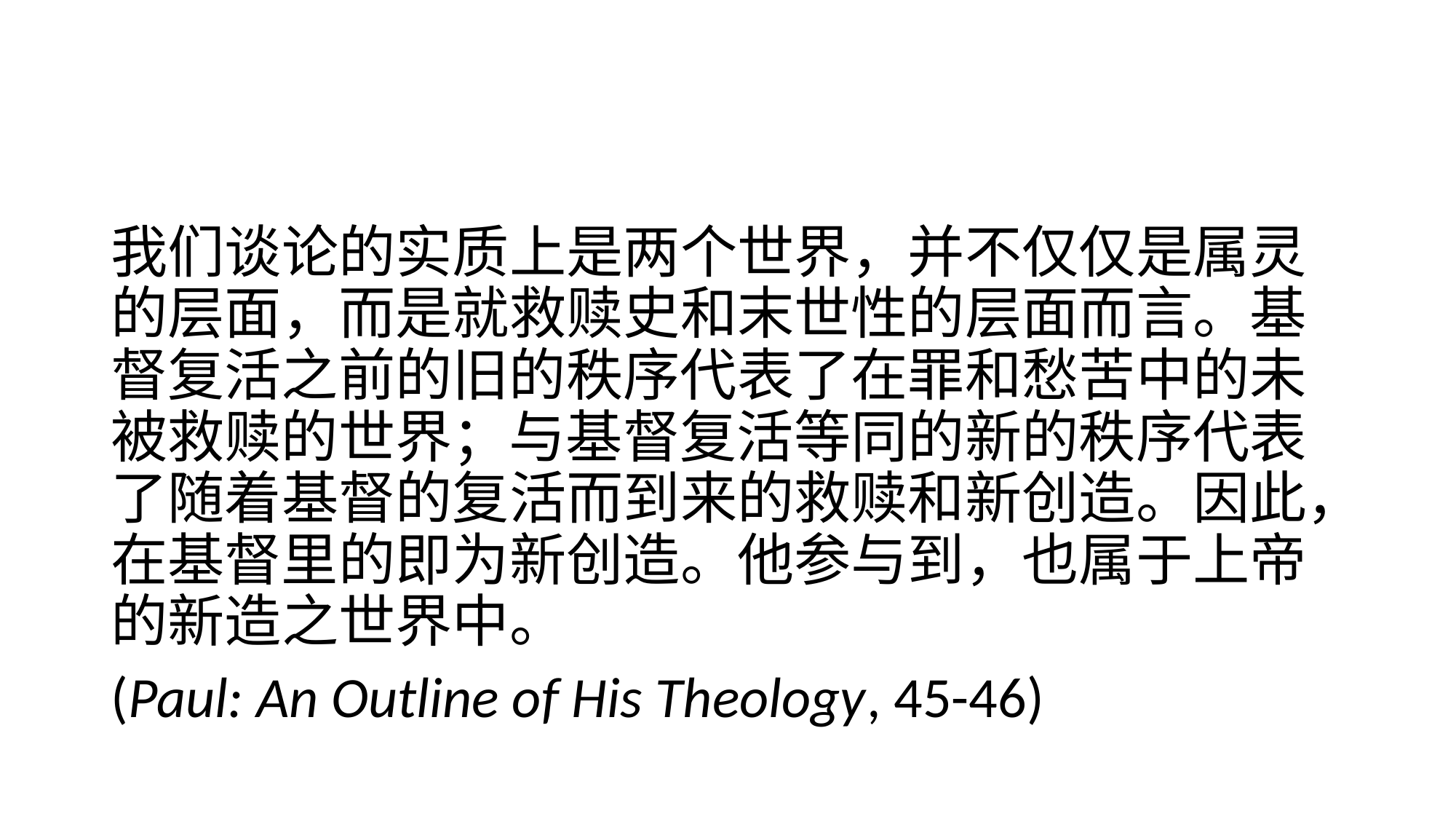

#
我们谈论的实质上是两个世界，并不仅仅是属灵的层面，而是就救赎史和末世性的层面而言。基督复活之前的旧的秩序代表了在罪和愁苦中的未被救赎的世界；与基督复活等同的新的秩序代表了随着基督的复活而到来的救赎和新创造。因此，在基督里的即为新创造。他参与到，也属于上帝的新造之世界中。
(Paul: An Outline of His Theology, 45-46)